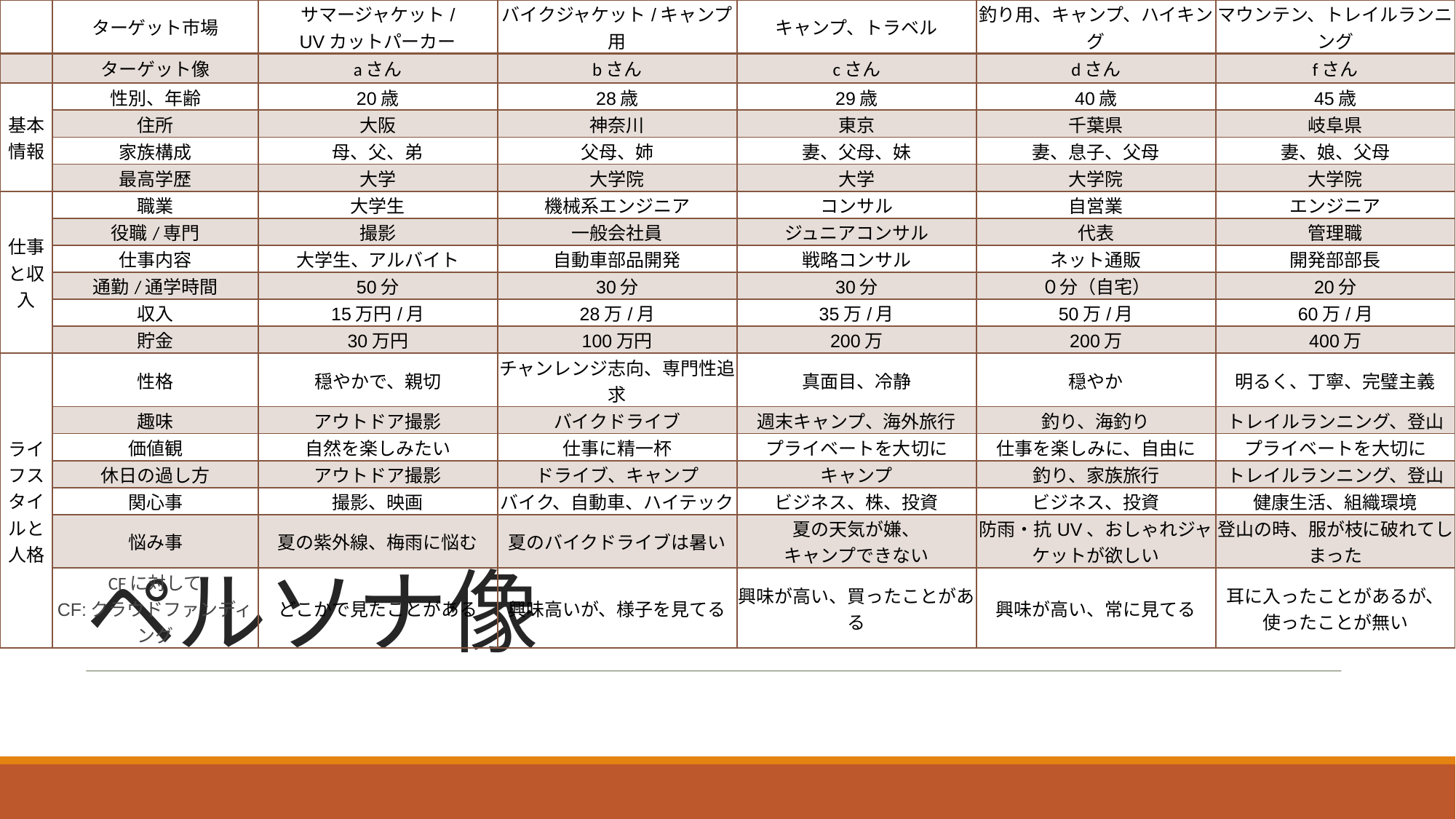

|  | ターゲット市場 | サマージャケット/ UVカットパーカー | バイクジャケット/キャンプ用 | キャンプ、トラベル | 釣り用、キャンプ、ハイキング | マウンテン、トレイルランニング |
| --- | --- | --- | --- | --- | --- | --- |
|  | ターゲット像 | aさん | bさん | cさん | dさん | fさん |
| 基本情報 | 性別、年齢 | 20歳 | 28歳 | 29歳 | 40歳 | 45歳 |
|  | 住所 | 大阪 | 神奈川 | 東京 | 千葉県 | 岐阜県 |
|  | 家族構成 | 母、父、弟 | 父母、姉 | 妻、父母、妹 | 妻、息子、父母 | 妻、娘、父母 |
|  | 最高学歴 | 大学 | 大学院 | 大学 | 大学院 | 大学院 |
| 仕事と収入 | 職業 | 大学生 | 機械系エンジニア | コンサル | 自営業 | エンジニア |
|  | 役職/専門 | 撮影 | 一般会社員 | ジュニアコンサル | 代表 | 管理職 |
|  | 仕事内容 | 大学生、アルバイト | 自動車部品開発 | 戦略コンサル | ネット通販 | 開発部部長 |
|  | 通勤/通学時間 | 50分 | 30分 | 30分 | ０分（自宅） | 20分 |
|  | 収入 | 15万円/月 | 28万/月 | 35万/月 | 50万/月 | 60万/月 |
|  | 貯金 | 30万円 | 100万円 | 200万 | 200万 | 400万 |
| ライフスタイルと人格 | 性格 | 穏やかで、親切 | チャンレンジ志向、専門性追求 | 真面目、冷静 | 穏やか | 明るく、丁寧、完璧主義 |
|  | 趣味 | アウトドア撮影 | バイクドライブ | 週末キャンプ、海外旅行 | 釣り、海釣り | トレイルランニング、登山 |
|  | 価値観 | 自然を楽しみたい | 仕事に精一杯 | プライベートを大切に | 仕事を楽しみに、自由に | プライベートを大切に |
|  | 休日の過し方 | アウトドア撮影 | ドライブ、キャンプ | キャンプ | 釣り、家族旅行 | トレイルランニング、登山 |
|  | 関心事 | 撮影、映画 | バイク、自動車、ハイテック | ビジネス、株、投資 | ビジネス、投資 | 健康生活、組織環境 |
|  | 悩み事 | 夏の紫外線、梅雨に悩む | 夏のバイクドライブは暑い | 夏の天気が嫌、 キャンプできない | 防雨・抗UV、おしゃれジャケットが欲しい | 登山の時、服が枝に破れてしまった |
|  | CFに対して CF:クラウドファンディング | どこかで見たことがある | 興味高いが、様子を見てる | 興味が高い、買ったことがある | 興味が高い、常に見てる | 耳に入ったことがあるが、使ったことが無い |
# ペルソナ像